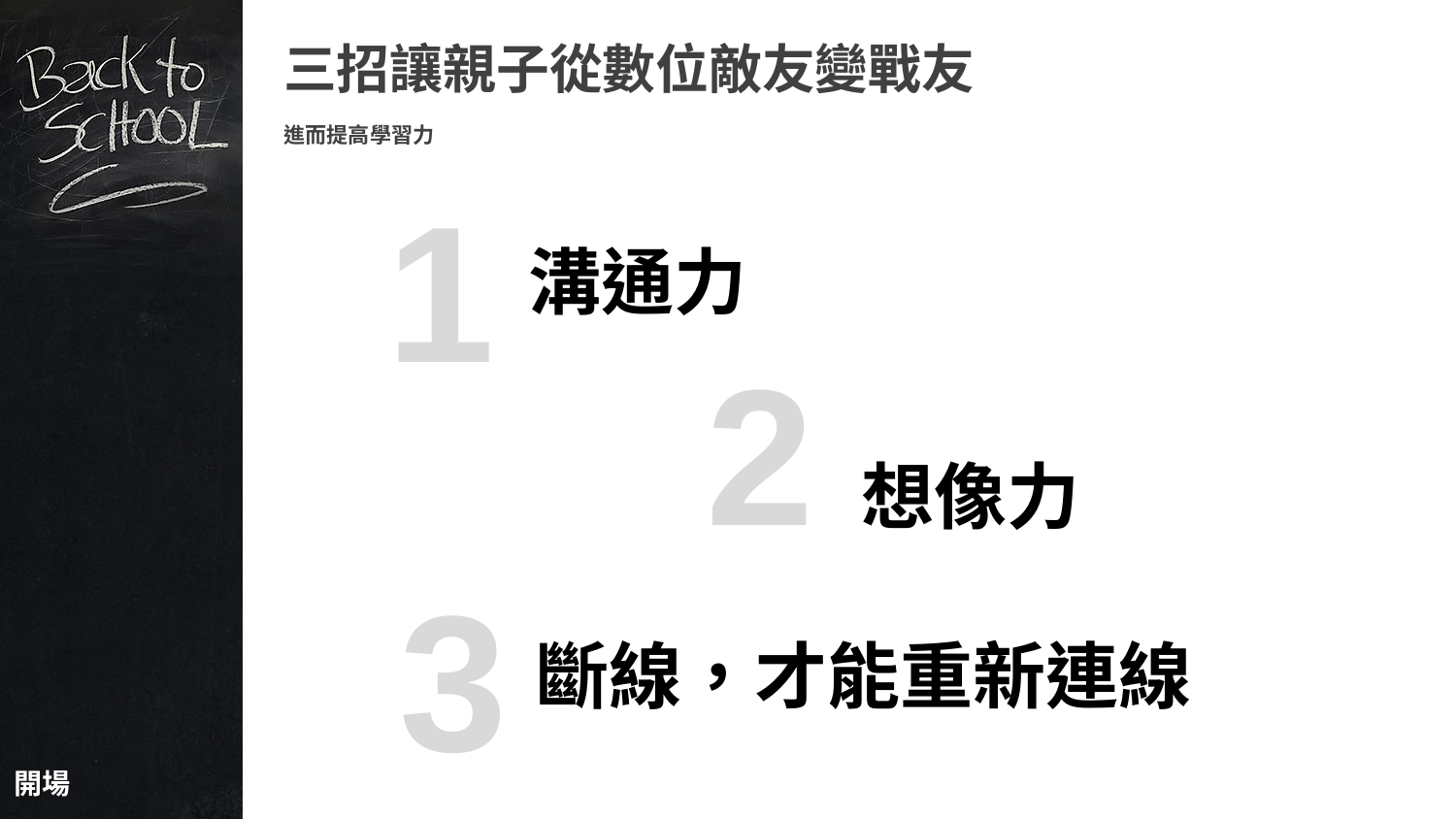

三招讓親子從數位敵友變戰友
進而提高學習力
1
溝通力
2
想像力
3
斷線，才能重新連線
開場